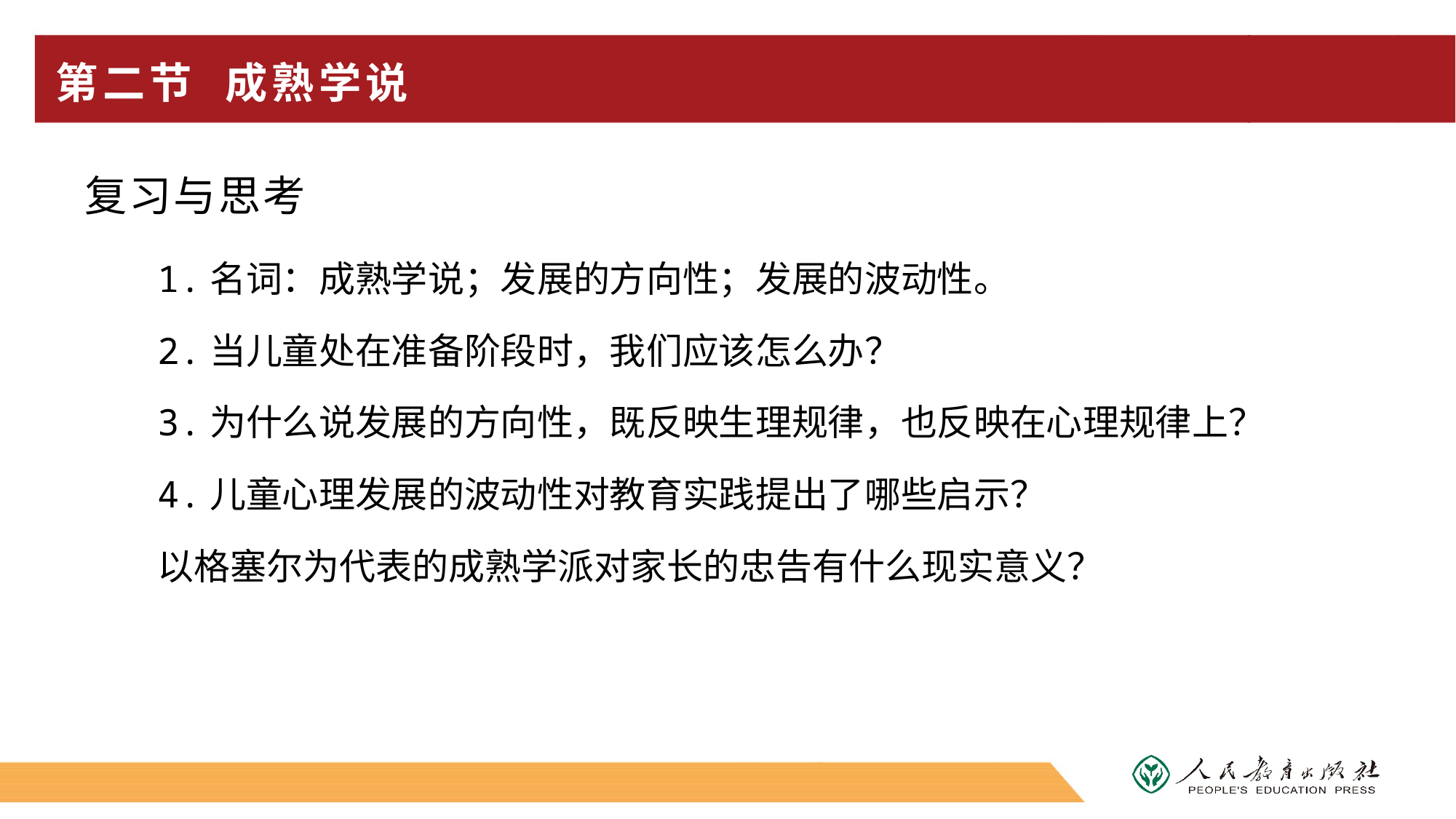

# 第二节  成熟学说
复习与思考
1.名词：成熟学说；发展的方向性；发展的波动性。
2.当儿童处在准备阶段时，我们应该怎么办？
3.为什么说发展的方向性，既反映生理规律，也反映在心理规律上？
4.儿童心理发展的波动性对教育实践提出了哪些启示？
以格塞尔为代表的成熟学派对家长的忠告有什么现实意义？